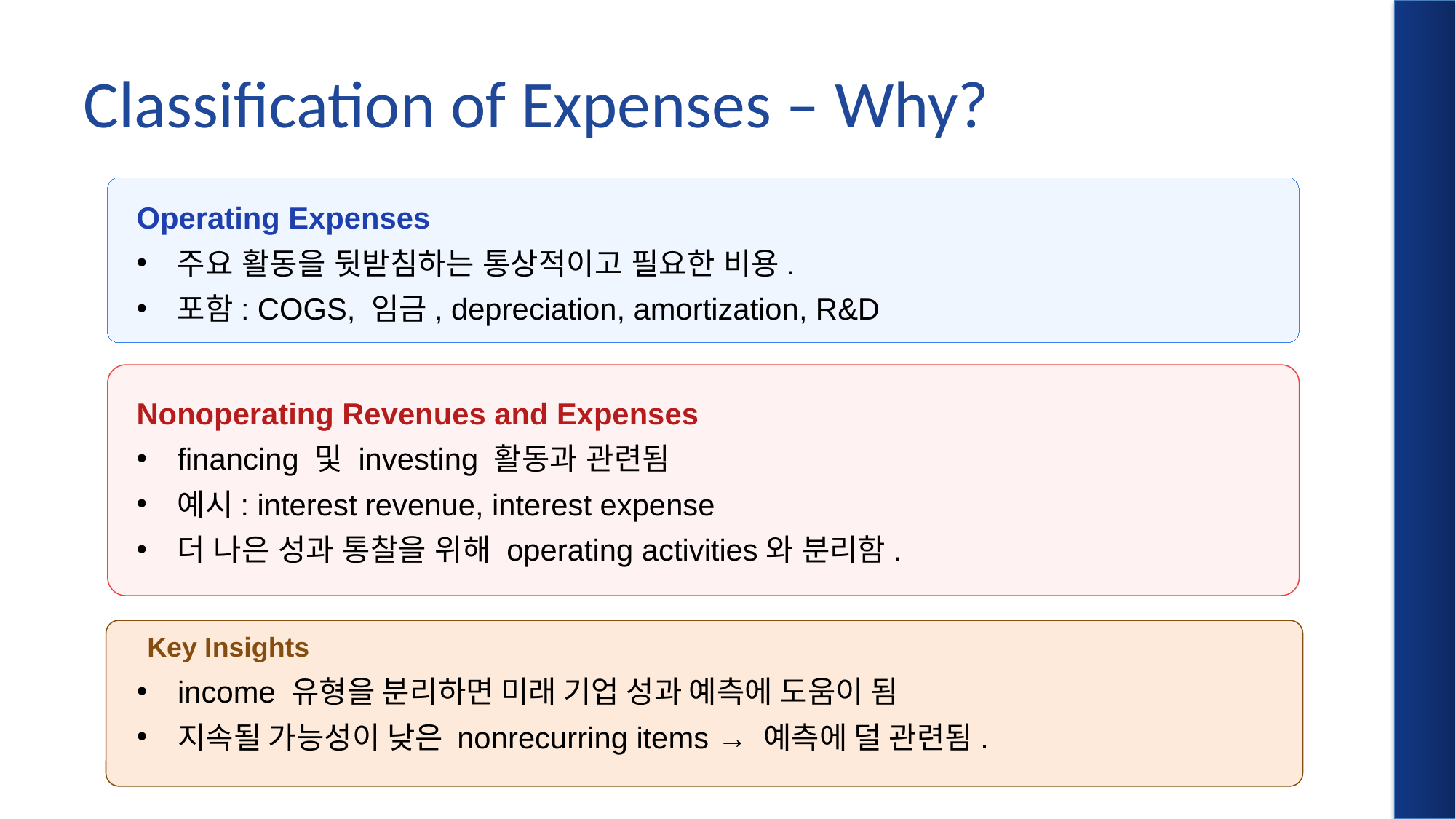

# Classification of Expenses – Why?

Operating Expenses
주요 활동을 뒷받침하는 통상적이고 필요한 비용.
포함: COGS, 임금, depreciation, amortization, R&D

Nonoperating Revenues and Expenses
financing 및 investing 활동과 관련됨
예시: interest revenue, interest expense
더 나은 성과 통찰을 위해 operating activities와 분리함.

Key Insights
income 유형을 분리하면 미래 기업 성과 예측에 도움이 됨
지속될 가능성이 낮은 nonrecurring items → 예측에 덜 관련됨.